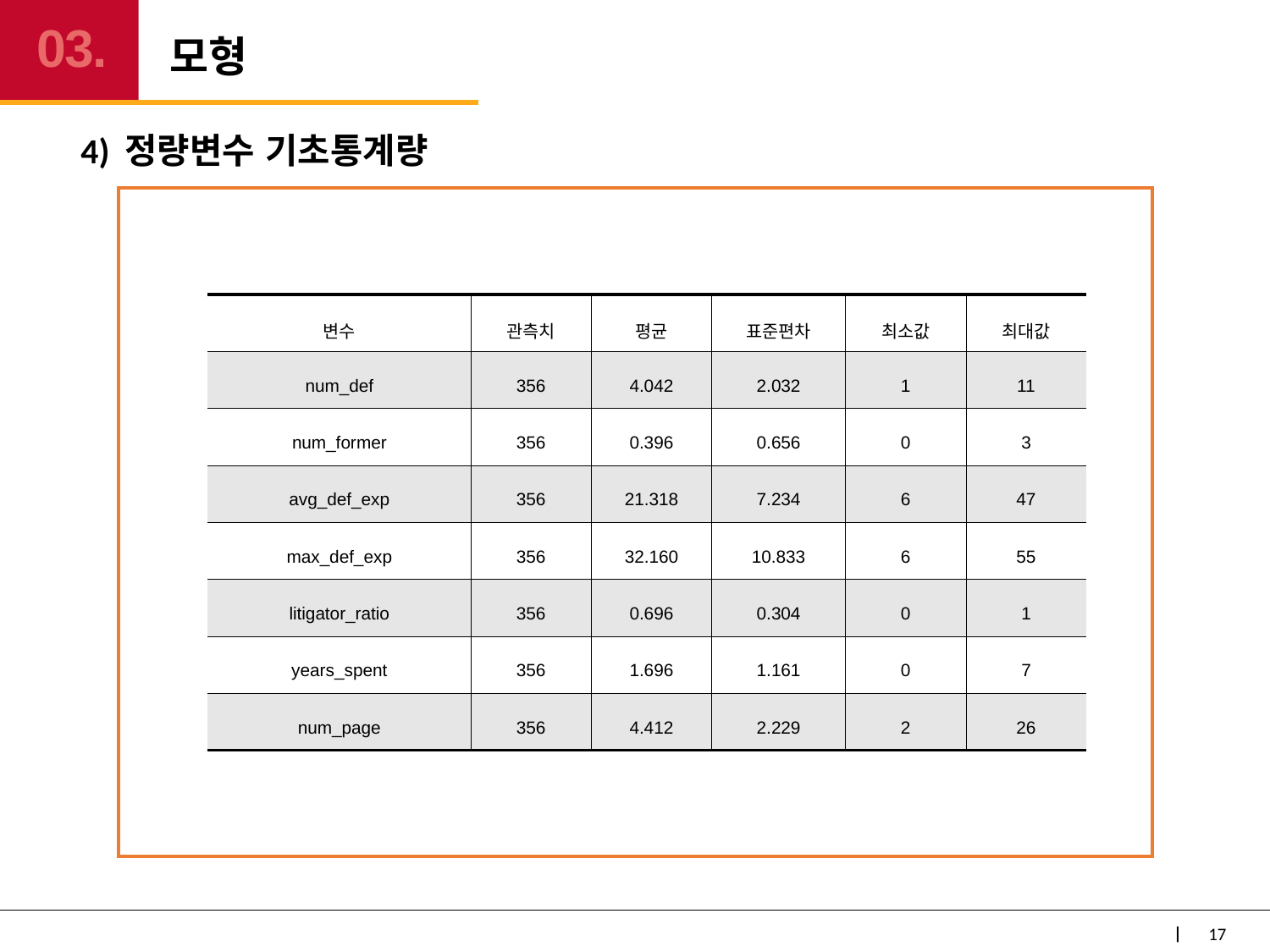

# 모형
03.
4) 정량변수 기초통계량

| 변수 | 관측치 | 평균 | 표준편차 | 최소값 | 최대값 |
| --- | --- | --- | --- | --- | --- |
| num\_def | 356 | 4.042 | 2.032 | 1 | 11 |
| num\_former | 356 | 0.396 | 0.656 | 0 | 3 |
| avg\_def\_exp | 356 | 21.318 | 7.234 | 6 | 47 |
| max\_def\_exp | 356 | 32.160 | 10.833 | 6 | 55 |
| litigator\_ratio | 356 | 0.696 | 0.304 | 0 | 1 |
| years\_spent | 356 | 1.696 | 1.161 | 0 | 7 |
| num\_page | 356 | 4.412 | 2.229 | 2 | 26 |